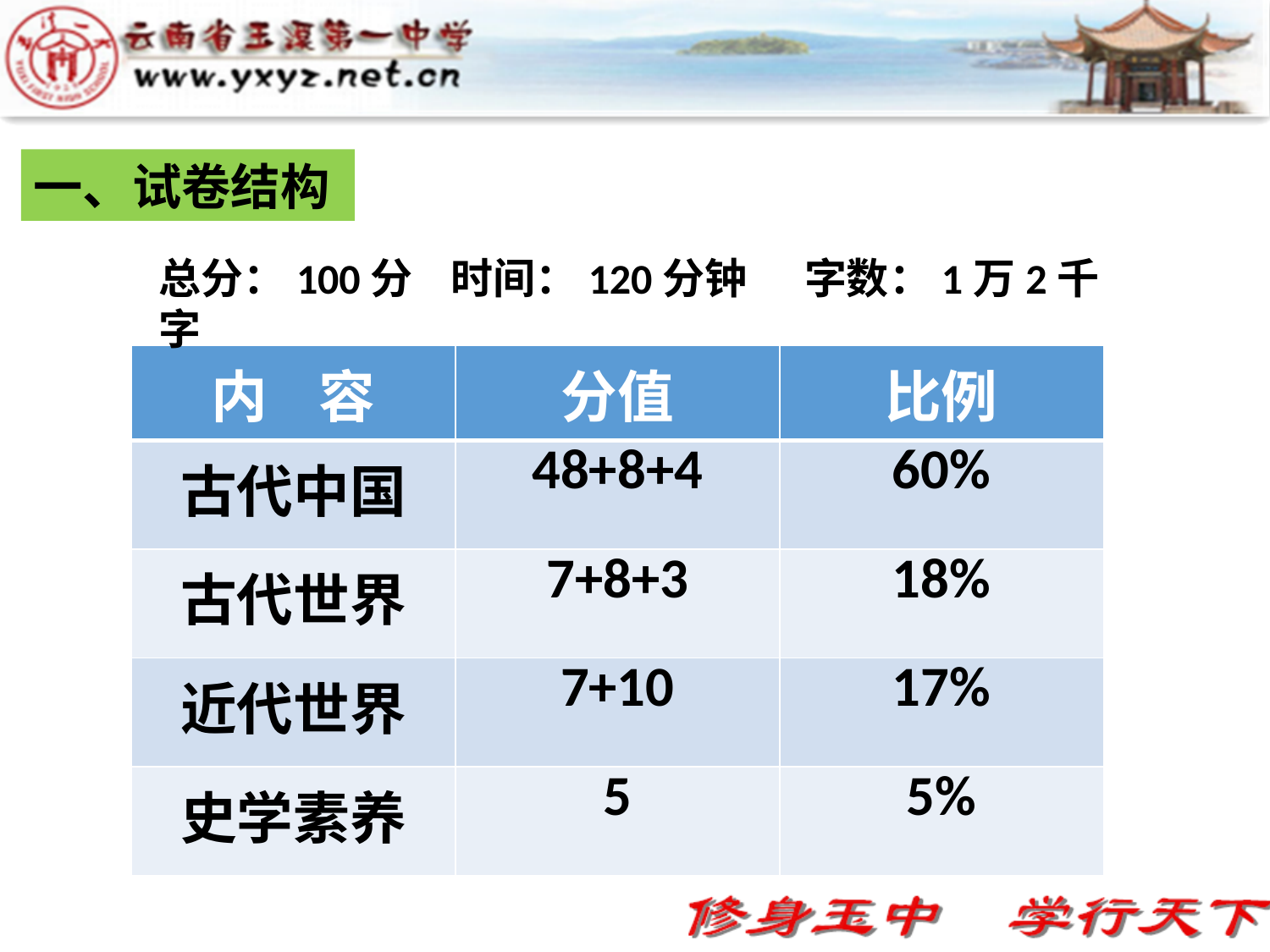

一、试卷结构
总分：100分    时间：120分钟      字数：1万2千字
| 内 容 | 分值 | 比例 |
| --- | --- | --- |
| 古代中国 | 48+8+4 | 60% |
| 古代世界 | 7+8+3 | 18% |
| 近代世界 | 7+10 | 17% |
| 史学素养 | 5 | 5% |